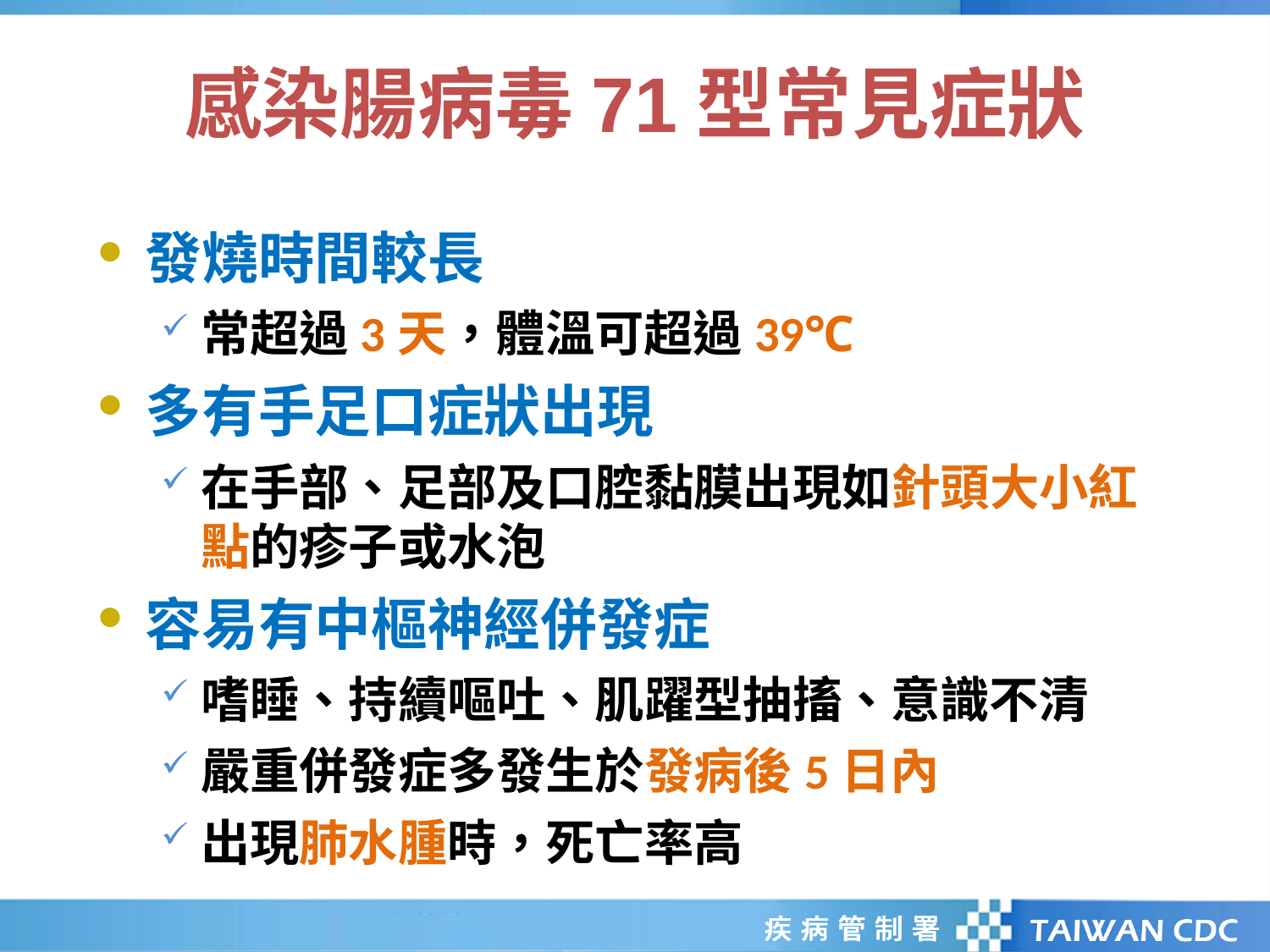

# 感染腸病毒71型常見症狀
發燒時間較長
常超過3天，體溫可超過39℃
多有手足口症狀出現
在手部、足部及口腔黏膜出現如針頭大小紅點的疹子或水泡
容易有中樞神經併發症
嗜睡、持續嘔吐、肌躍型抽搐、意識不清
嚴重併發症多發生於發病後5日內
出現肺水腫時，死亡率高